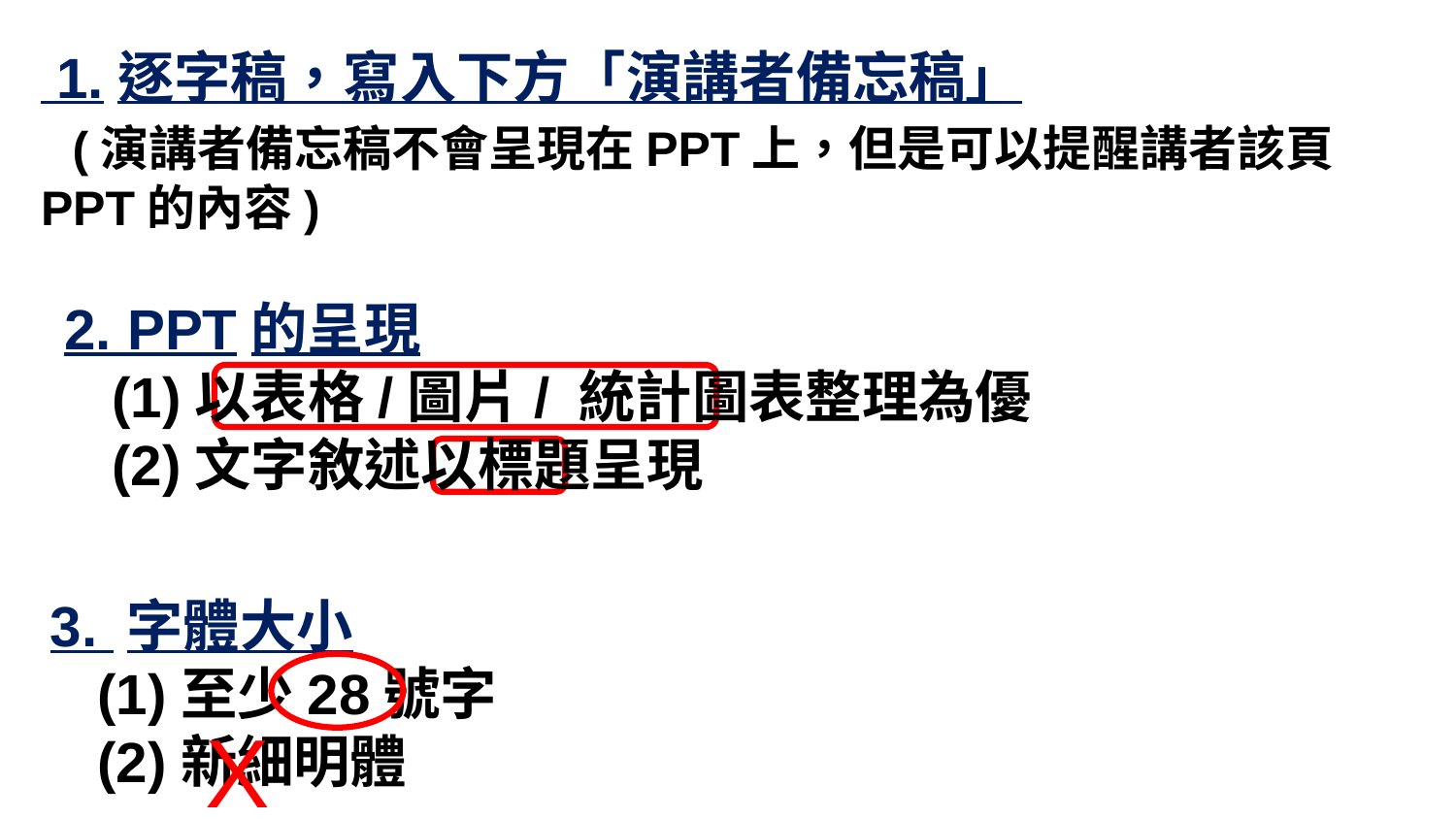

1.逐字稿，寫入下方「演講者備忘稿」
  (演講者備忘稿不會呈現在PPT上，但是可以提醒講者該頁PPT的內容)
2. PPT的呈現
   (1)以表格/圖片/ 統計圖表整理為優
   (2)文字敘述以標題呈現

3. 字體大小
   (1)至少28號字
   (2)新細明體

X